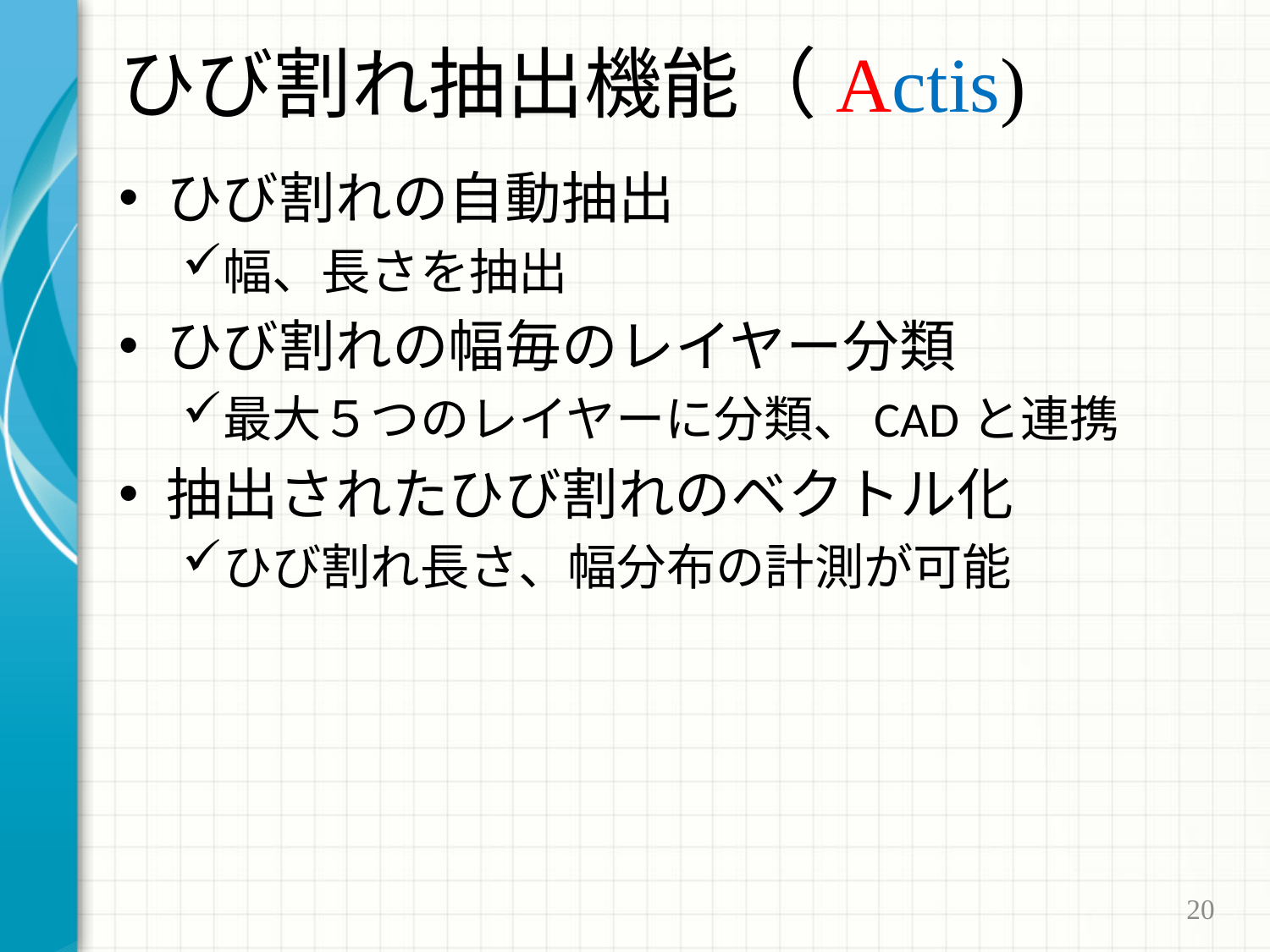

# ひび割れ抽出機能（Actis)
ひび割れの自動抽出
幅、長さを抽出
ひび割れの幅毎のレイヤー分類
最大５つのレイヤーに分類、CADと連携
抽出されたひび割れのベクトル化
ひび割れ長さ、幅分布の計測が可能

20